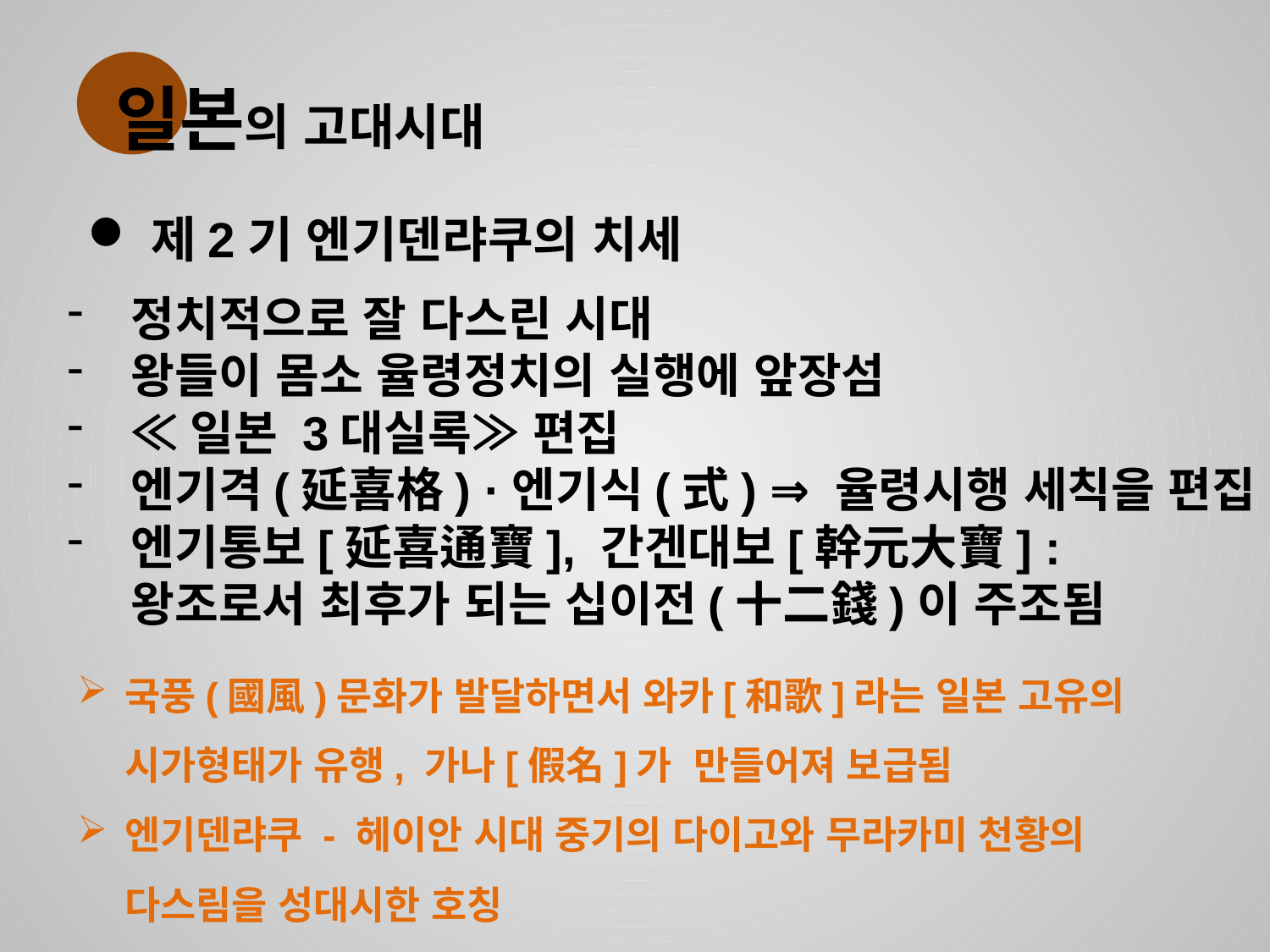

일본의 고대시대
제2기 엔기덴랴쿠의 치세
정치적으로 잘 다스린 시대
왕들이 몸소 율령정치의 실행에 앞장섬
≪일본 3대실록≫ 편집
엔기격(延喜格) ·엔기식(式) ⇒ 율령시행 세칙을 편집
엔기통보[延喜通寶], 간겐대보[幹元大寶] : 왕조로서 최후가 되는 십이전(十二錢)이 주조됨
국풍(國風)문화가 발달하면서 와카[和歌]라는 일본 고유의 시가형태가 유행, 가나[假名]가  만들어져 보급됨
엔기덴랴쿠 - 헤이안 시대 중기의 다이고와 무라카미 천황의 다스림을 성대시한 호칭